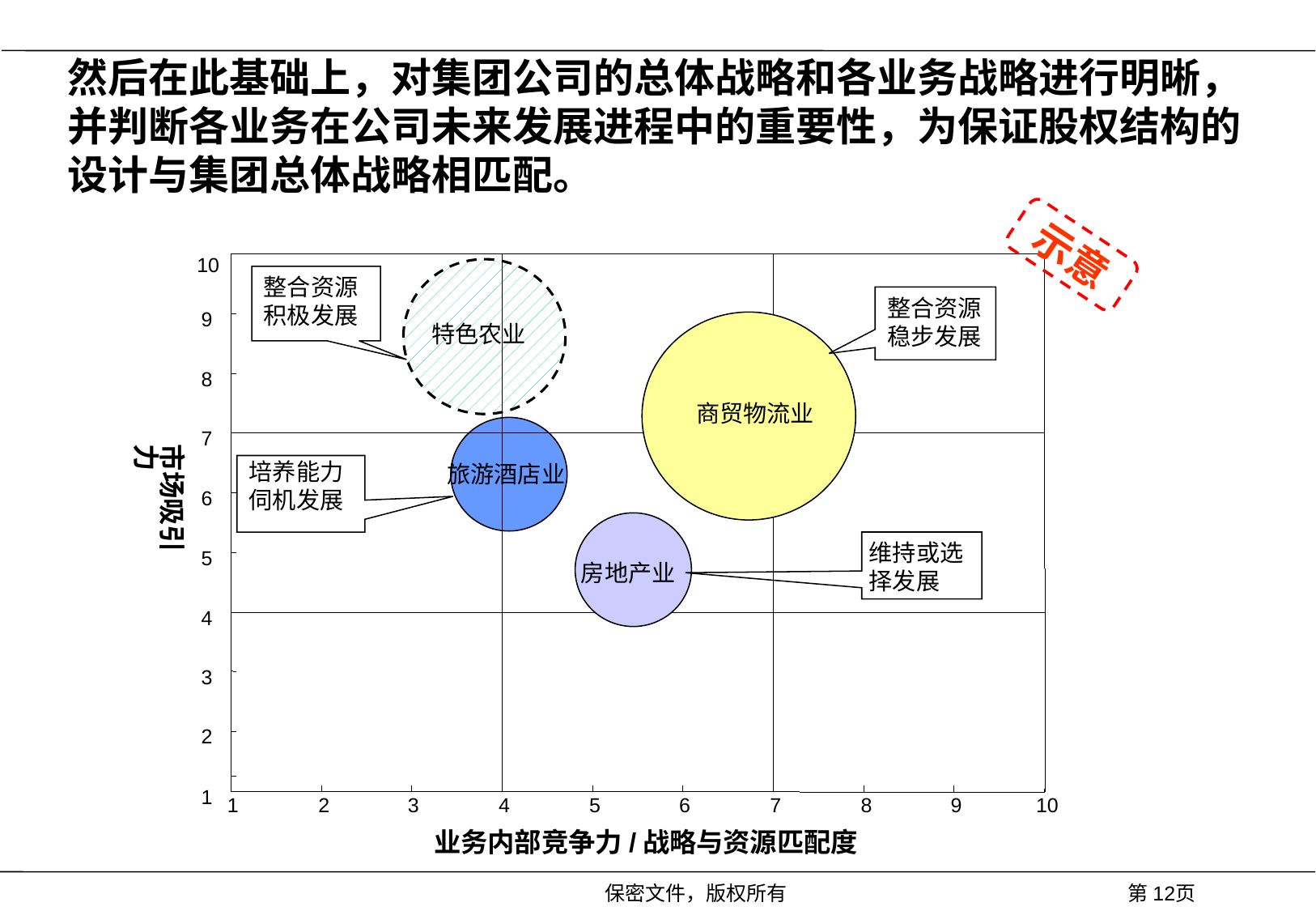

# 然后在此基础上，对集团公司的总体战略和各业务战略进行明晰，并判断各业务在公司未来发展进程中的重要性，为保证股权结构的设计与集团总体战略相匹配。
示意
10

整合资源积极发展
整合资源
稳步发展
9
特色农业

8

商贸物流业
7

市场吸引力

旅游酒店业
培养能力伺机发展

6

5
维持或选择发展
房地产业

4

3

2

1

1
2
3
4
5
6
7
8
9
10

业务内部竞争力/战略与资源匹配度